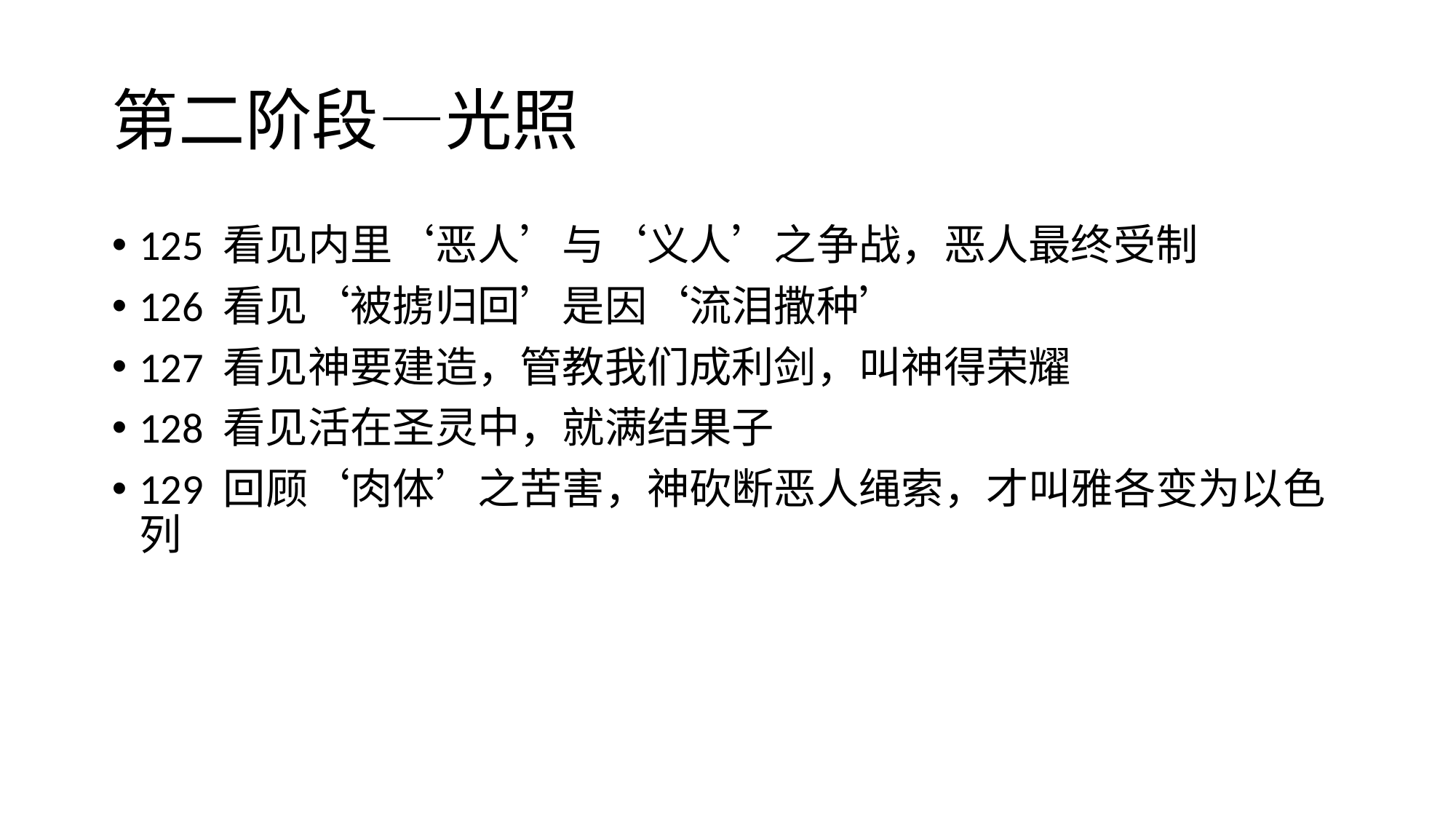

# 第二阶段—光照
125 看见内里‘恶人’与‘义人’之争战，恶人最终受制
126 看见‘被掳归回’是因‘流泪撒种’
127 看见神要建造，管教我们成利剑，叫神得荣耀
128 看见活在圣灵中，就满结果子
129 回顾‘肉体’之苦害，神砍断恶人绳索，才叫雅各变为以色列